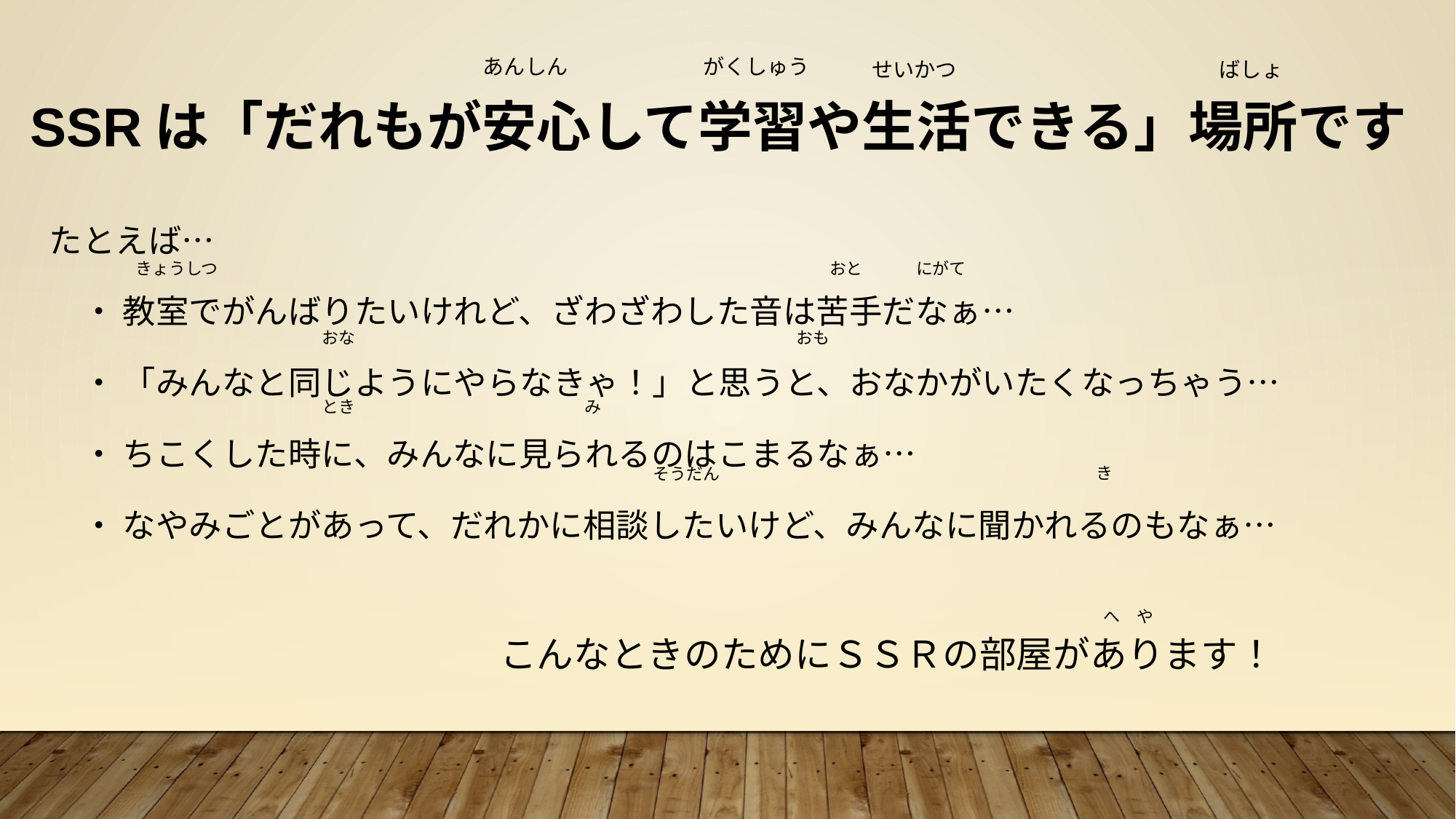

がくしゅう
あんしん
せいかつ
ばしょ
SSRは「だれもが安心して学習や生活できる」場所です
たとえば…
　・ 教室でがんばりたいけれど、ざわざわした音は苦手だなぁ…
　・ 「みんなと同じようにやらなきゃ！」と思うと、おなかがいたくなっちゃう…
　・ ちこくした時に、みんなに見られるのはこまるなぁ…
　・ なやみごとがあって、だれかに相談したいけど、みんなに聞かれるのもなぁ…

きょうしつ
おと
にがて
おな
おも
とき
み
き
そうだん
へ　や
こんなときのためにＳＳＲの部屋があります！